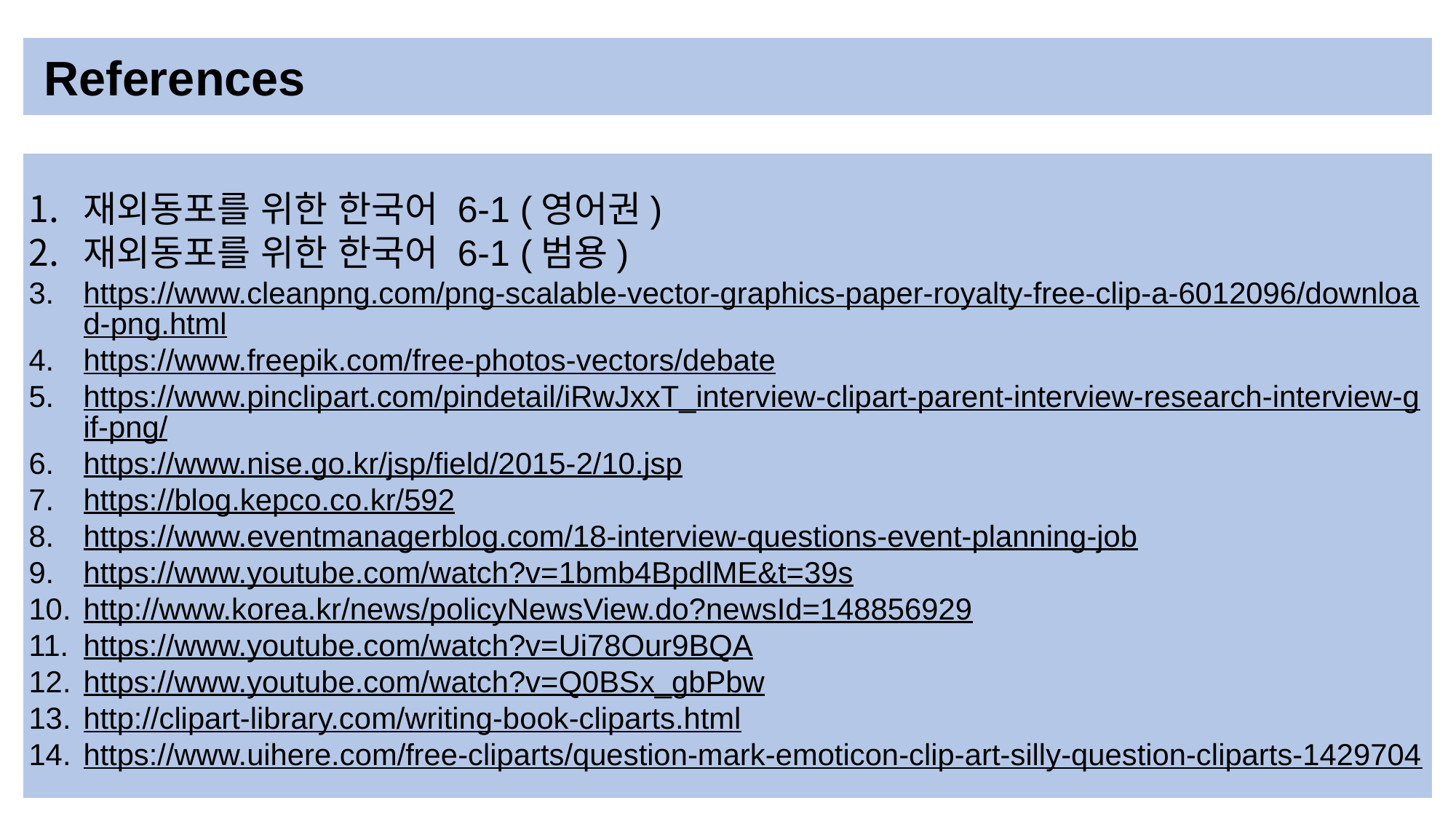

References

재외동포를 위한 한국어 6-1 (영어권)
재외동포를 위한 한국어 6-1 (범용)
https://www.cleanpng.com/png-scalable-vector-graphics-paper-royalty-free-clip-a-6012096/download-png.html
https://www.freepik.com/free-photos-vectors/debate
https://www.pinclipart.com/pindetail/iRwJxxT_interview-clipart-parent-interview-research-interview-gif-png/
https://www.nise.go.kr/jsp/field/2015-2/10.jsp
https://blog.kepco.co.kr/592
https://www.eventmanagerblog.com/18-interview-questions-event-planning-job
https://www.youtube.com/watch?v=1bmb4BpdlME&t=39s
http://www.korea.kr/news/policyNewsView.do?newsId=148856929
https://www.youtube.com/watch?v=Ui78Our9BQA
https://www.youtube.com/watch?v=Q0BSx_gbPbw
http://clipart-library.com/writing-book-cliparts.html
https://www.uihere.com/free-cliparts/question-mark-emoticon-clip-art-silly-question-cliparts-1429704